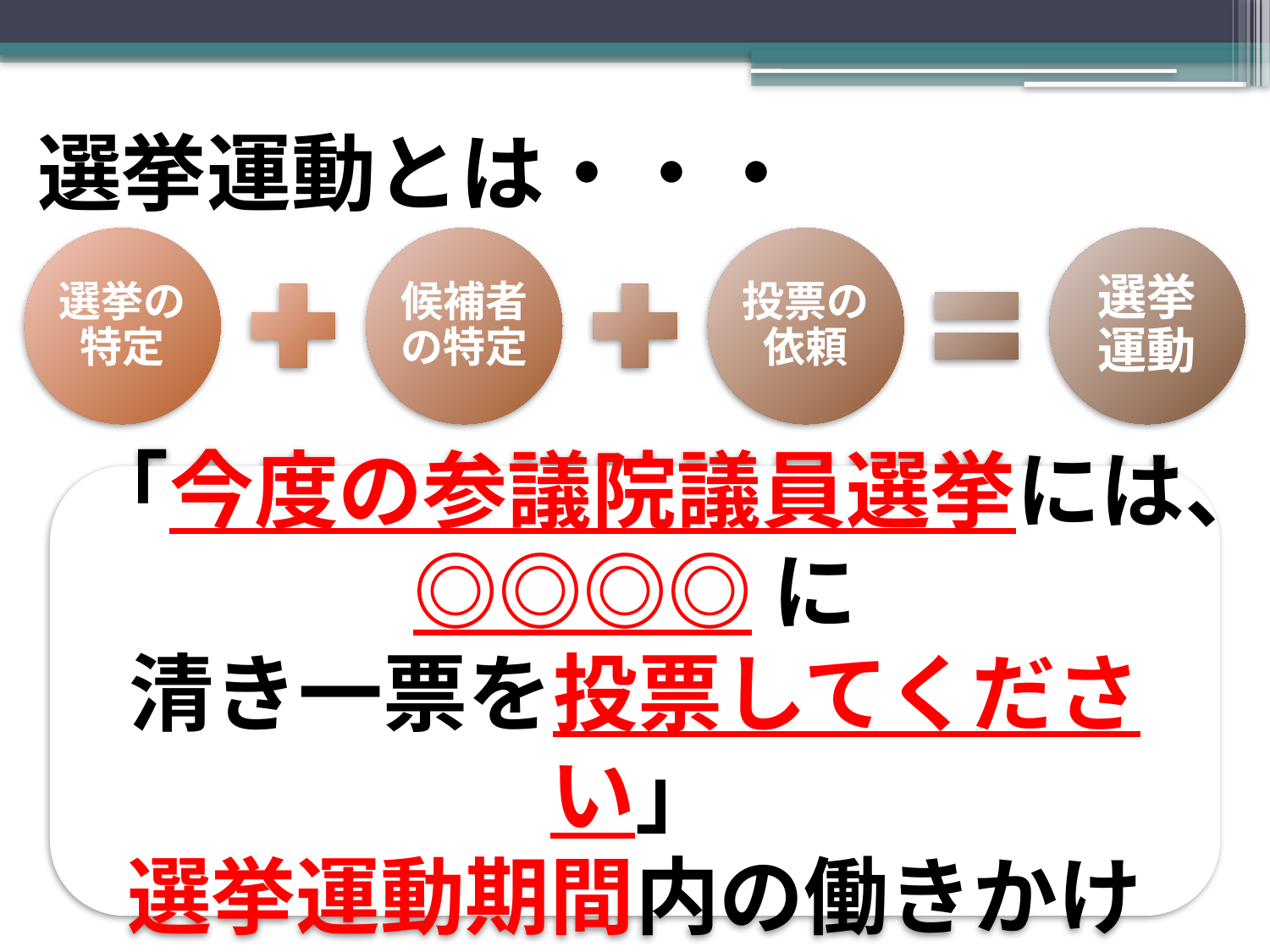

選挙の特定

候補者の特定

投票の依頼

選挙運動
# 選挙運動とは・・・
「今度の参議院議員選挙には、
◎◎◎◎に
清き一票を投票してください」
選挙運動期間内の働きかけ